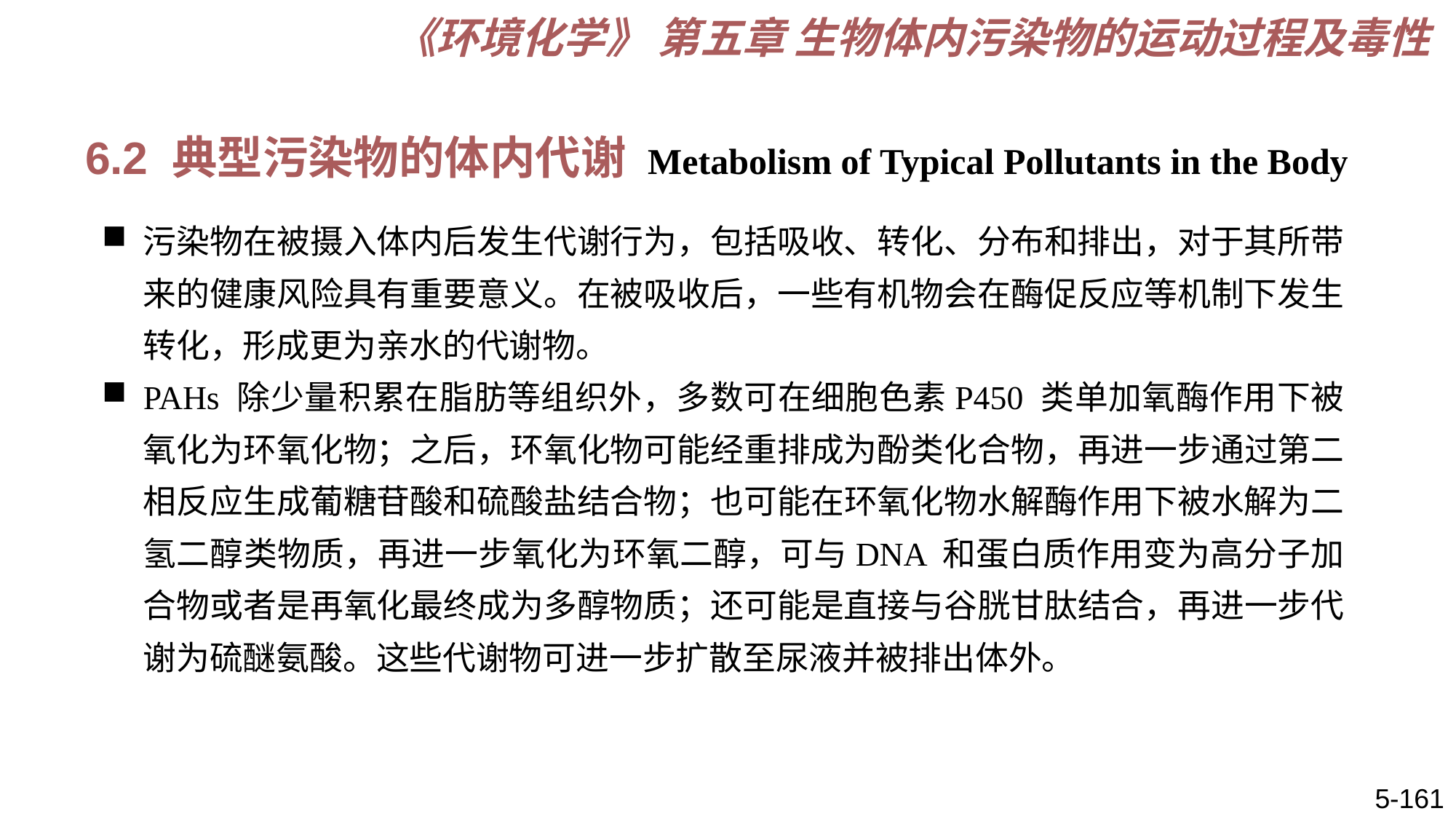

《环境化学》 第五章 生物体内污染物的运动过程及毒性
6.2 典型污染物的体内代谢 Metabolism of Typical Pollutants in the Body
污染物在被摄入体内后发生代谢行为，包括吸收、转化、分布和排出，对于其所带来的健康风险具有重要意义。在被吸收后，一些有机物会在酶促反应等机制下发生转化，形成更为亲水的代谢物。
PAHs 除少量积累在脂肪等组织外，多数可在细胞色素P450 类单加氧酶作用下被氧化为环氧化物；之后，环氧化物可能经重排成为酚类化合物，再进一步通过第二相反应生成葡糖苷酸和硫酸盐结合物；也可能在环氧化物水解酶作用下被水解为二氢二醇类物质，再进一步氧化为环氧二醇，可与DNA 和蛋白质作用变为高分子加合物或者是再氧化最终成为多醇物质；还可能是直接与谷胱甘肽结合，再进一步代谢为硫醚氨酸。这些代谢物可进一步扩散至尿液并被排出体外。
5-161